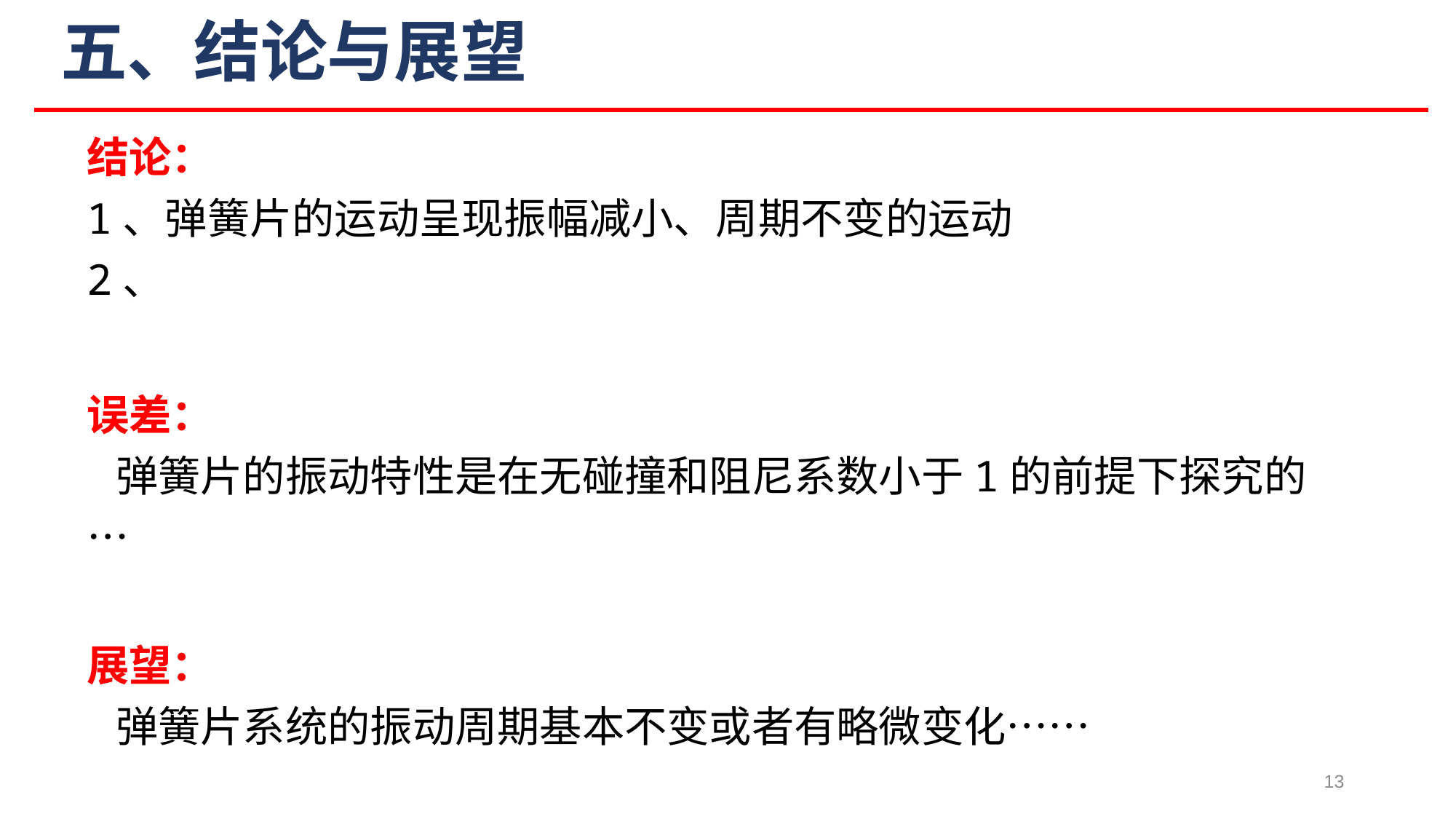

# 五、结论与展望
结论：
1、弹簧片的运动呈现振幅减小、周期不变的运动
2、
误差：
  弹簧片的振动特性是在无碰撞和阻尼系数小于1的前提下探究的…
展望：
  弹簧片系统的振动周期基本不变或者有略微变化……

13